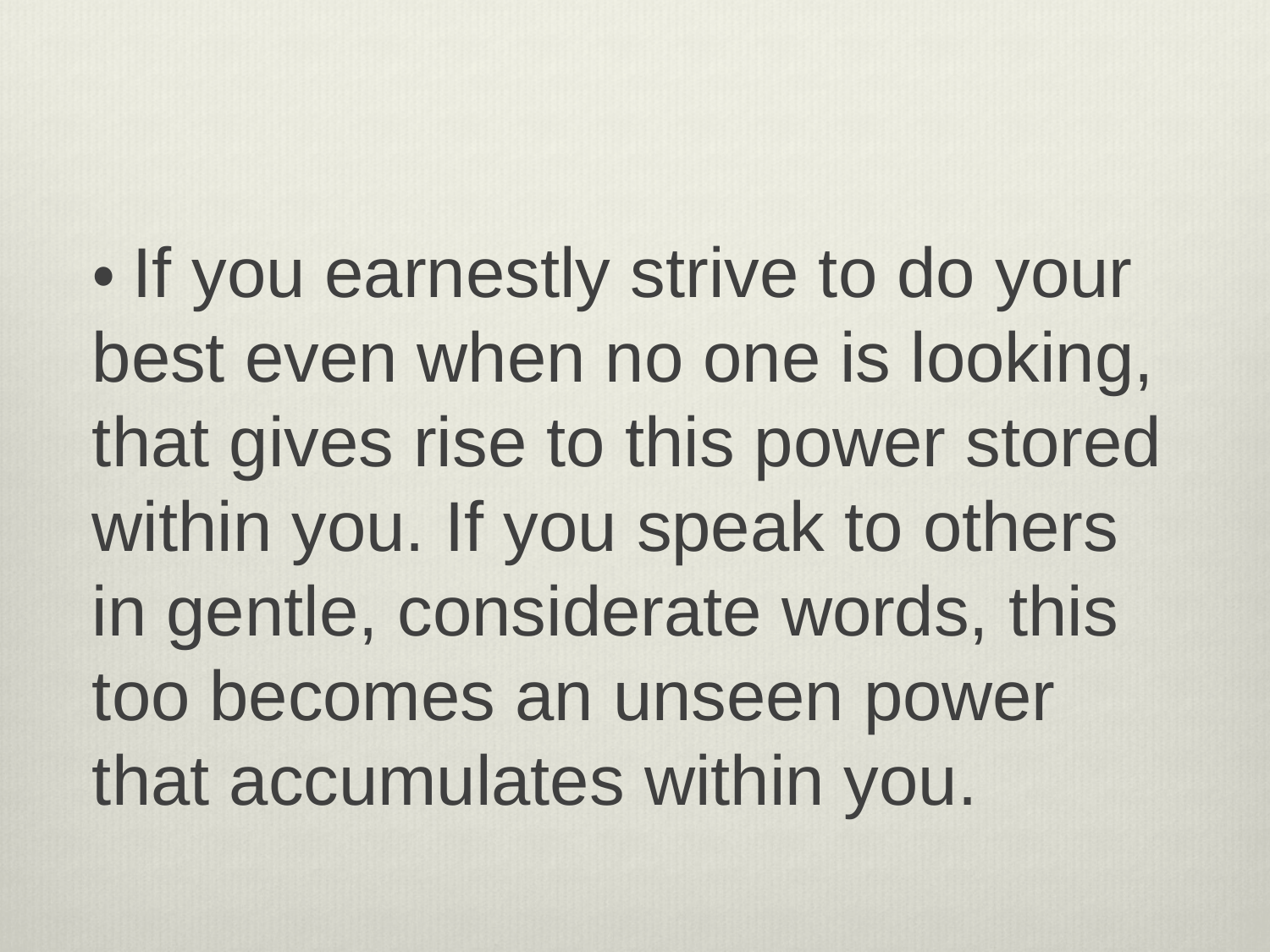

・If you earnestly strive to do your best even when no one is looking, that gives rise to this power stored within you. If you speak to others in gentle, considerate words, this too becomes an unseen power that accumulates within you.